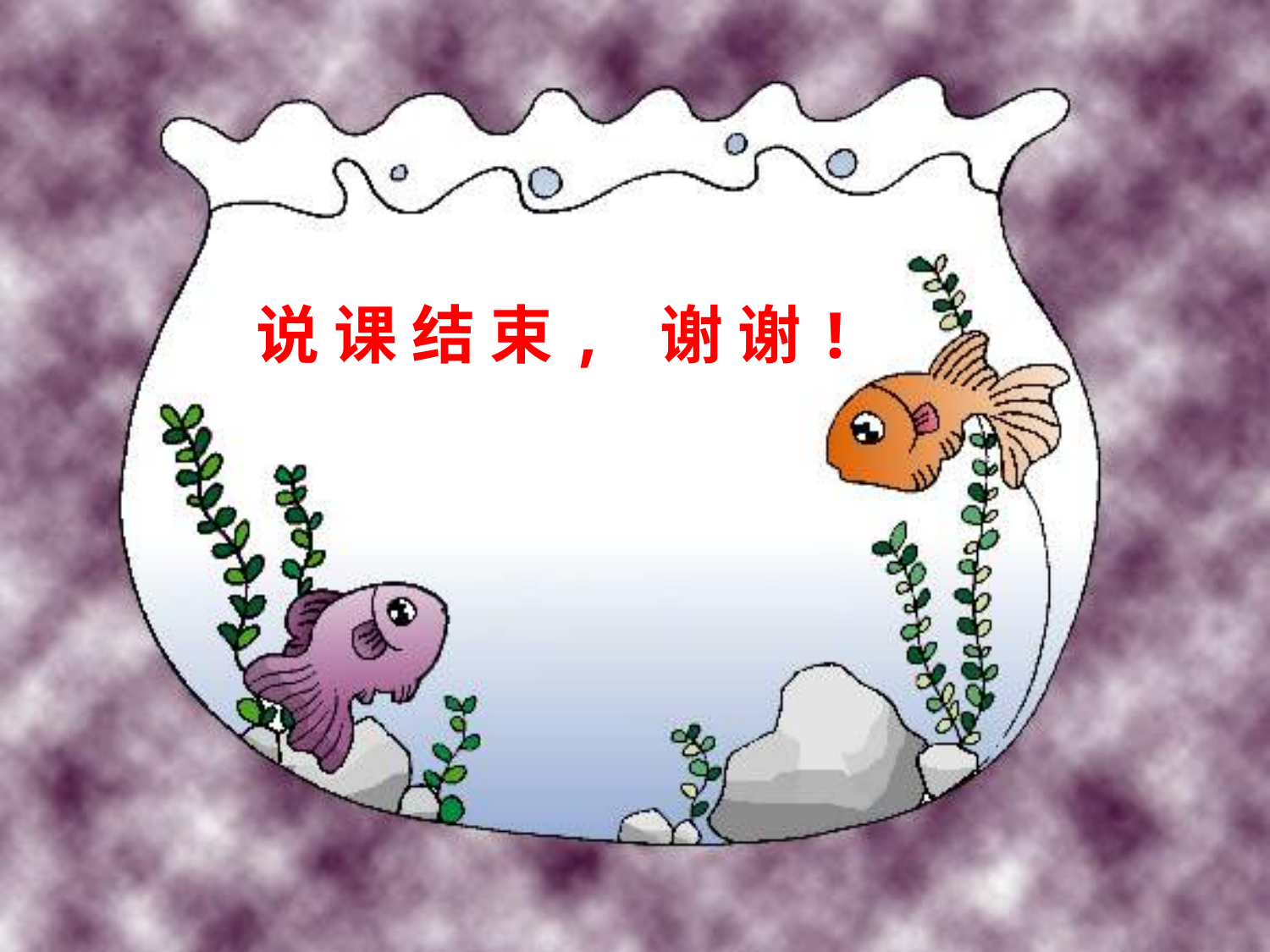

# 说 课 结 束, 谢 谢!